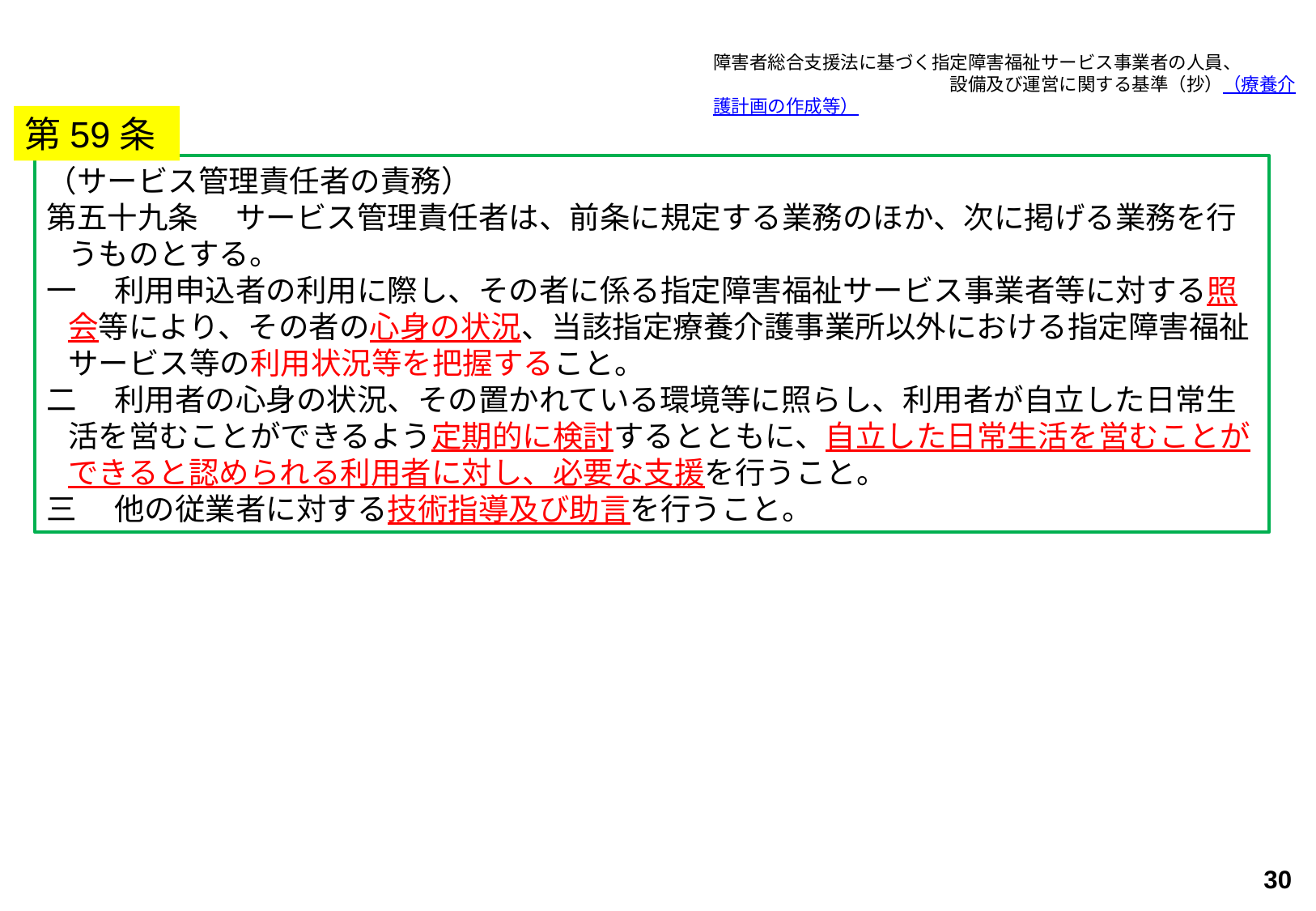

障害者総合支援法に基づく指定障害福祉サービス事業者の人員、　　　　　　　　　　　　　　　　設備及び運営に関する基準（抄）（療養介護計画の作成等）

第59条
（サービス管理責任者の責務）
第五十九条 　サービス管理責任者は、前条に規定する業務のほか、次に掲げる業務を行うものとする。
一 　利用申込者の利用に際し、その者に係る指定障害福祉サービス事業者等に対する照会等により、その者の心身の状況、当該指定療養介護事業所以外における指定障害福祉サービス等の利用状況等を把握すること。
二 　利用者の心身の状況、その置かれている環境等に照らし、利用者が自立した日常生活を営むことができるよう定期的に検討するとともに、自立した日常生活を営むことができると認められる利用者に対し、必要な支援を行うこと。
三 　他の従業者に対する技術指導及び助言を行うこと。
30